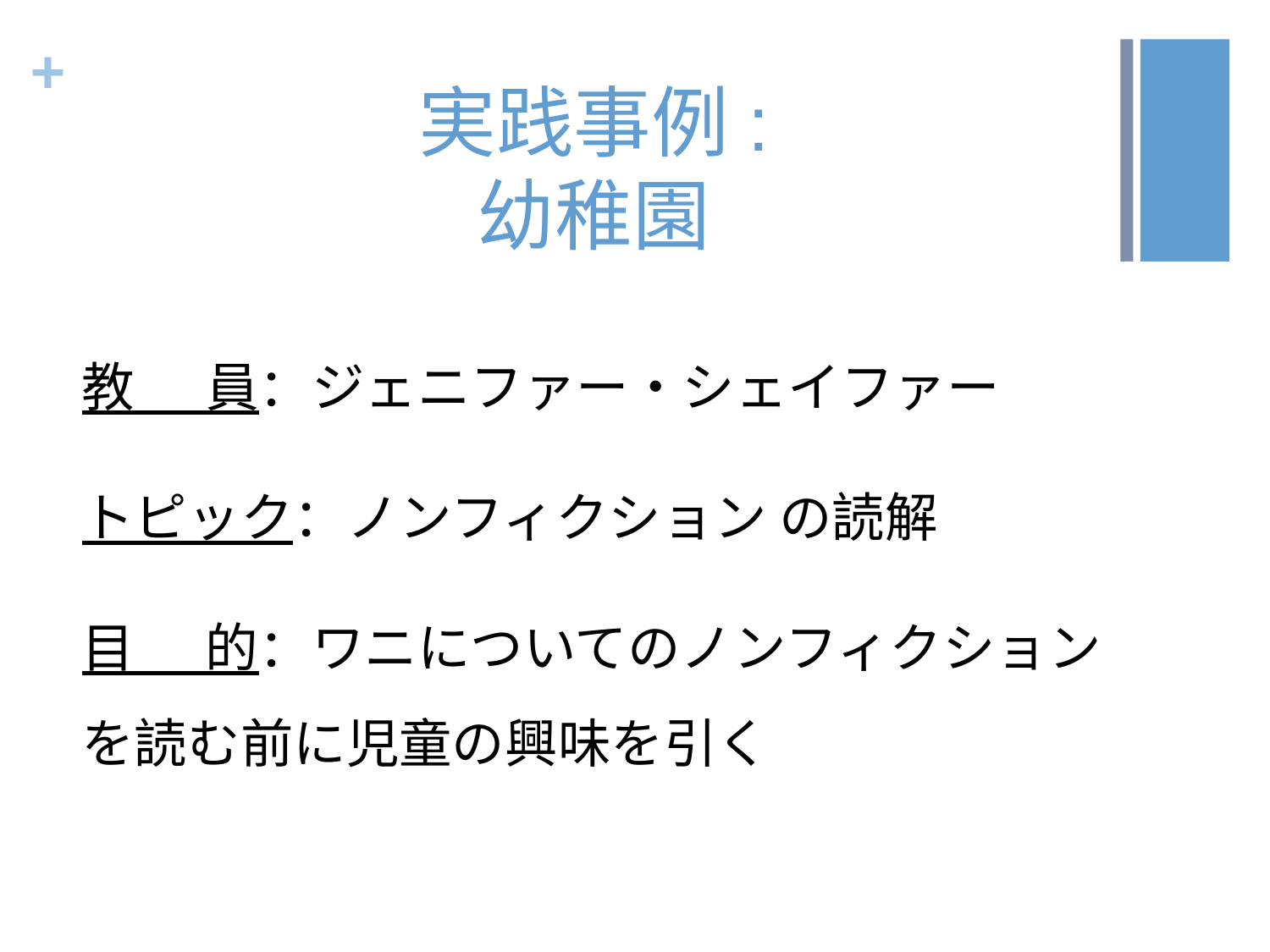

# 実践事例: 幼稚園
教      員：ジェニファー・シェイファー
トピック：ノンフィクション の読解
目      的：ワニについてのノンフィクションを読む前に児童の興味を引く